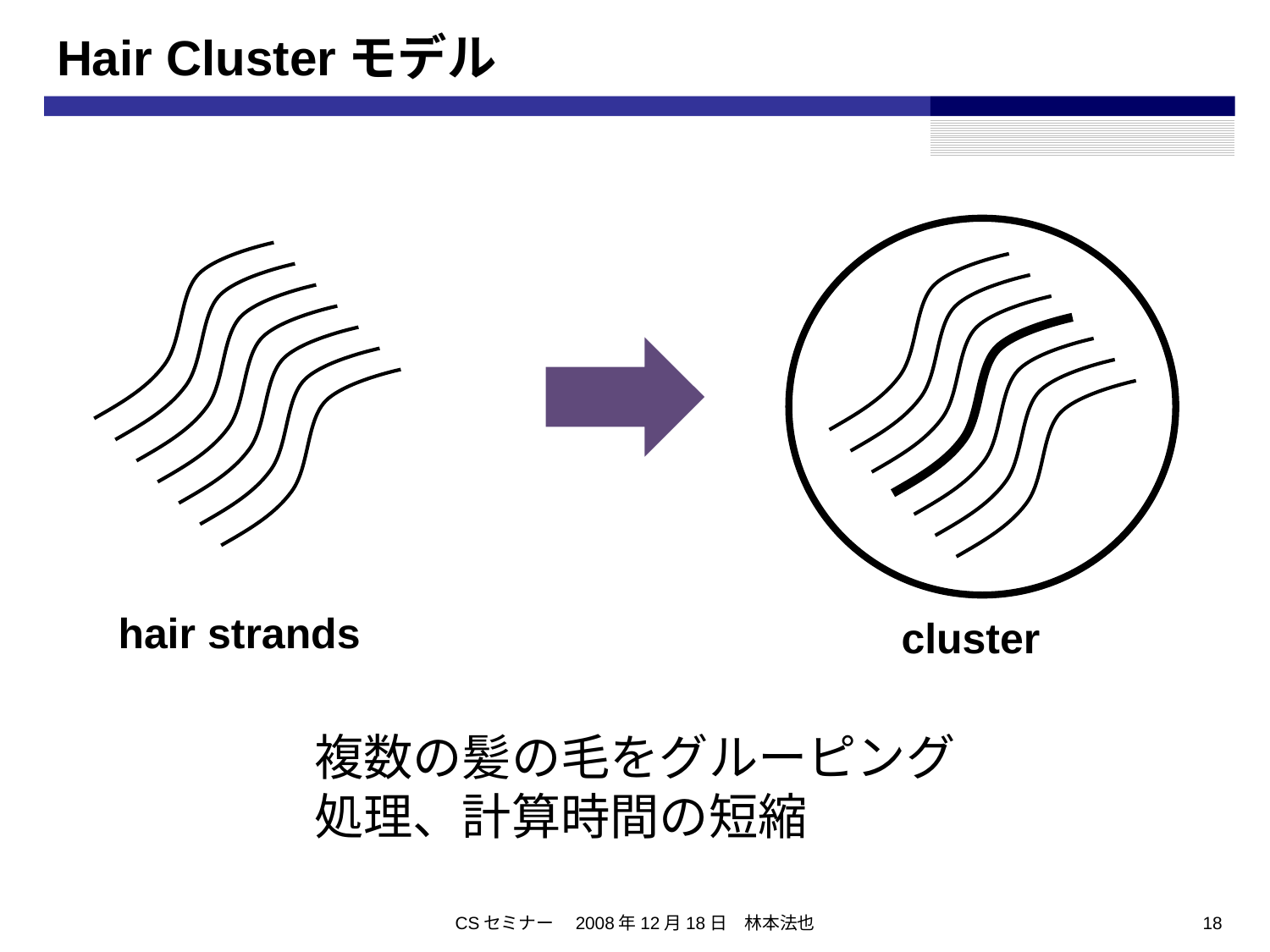

# Hair Clusterモデル

hair strands
cluster

複数の髪の毛をグルーピング
処理、計算時間の短縮
CSセミナー　2008年12月18日　林本法也
18